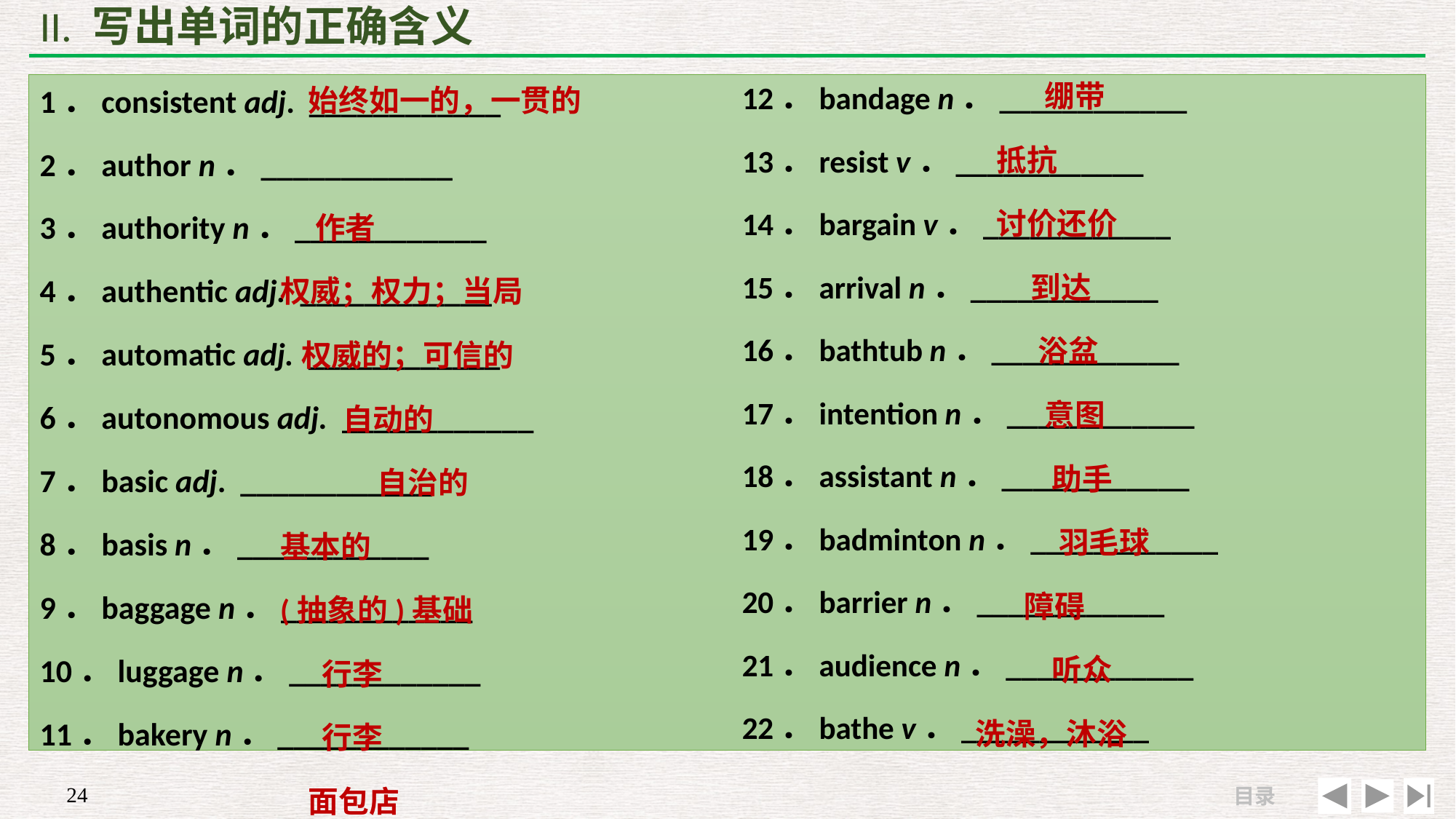

# II. 写出单词的正确含义
         绷带
  抵抗
  讨价还价
       到达
        浴盆
         意图
          助手
           羽毛球
      障碍
          听众
洗澡，沐浴
   始终如一的，一贯的
    作者
权威；权力；当局
  权威的；可信的
        自动的
             自治的
基本的
(抽象的)基础
     行李
     行李
   面包店
12．bandage n．____________
13．resist v．____________
14．bargain v．____________
15．arrival n．____________
16．bathtub n．____________
17．intention n．____________
18．assistant n．____________
19．badminton n．____________
20．barrier n．____________
21．audience n．____________
22．bathe v．____________
1．consistent adj.  ____________
2．author n．____________
3．authority n．____________
4．authentic adj.  ____________
5．automatic adj.  ____________
6．autonomous adj.  ____________
7．basic adj.  ____________
8．basis n．____________
9．baggage n．____________
10．luggage n．____________
11．bakery n．____________